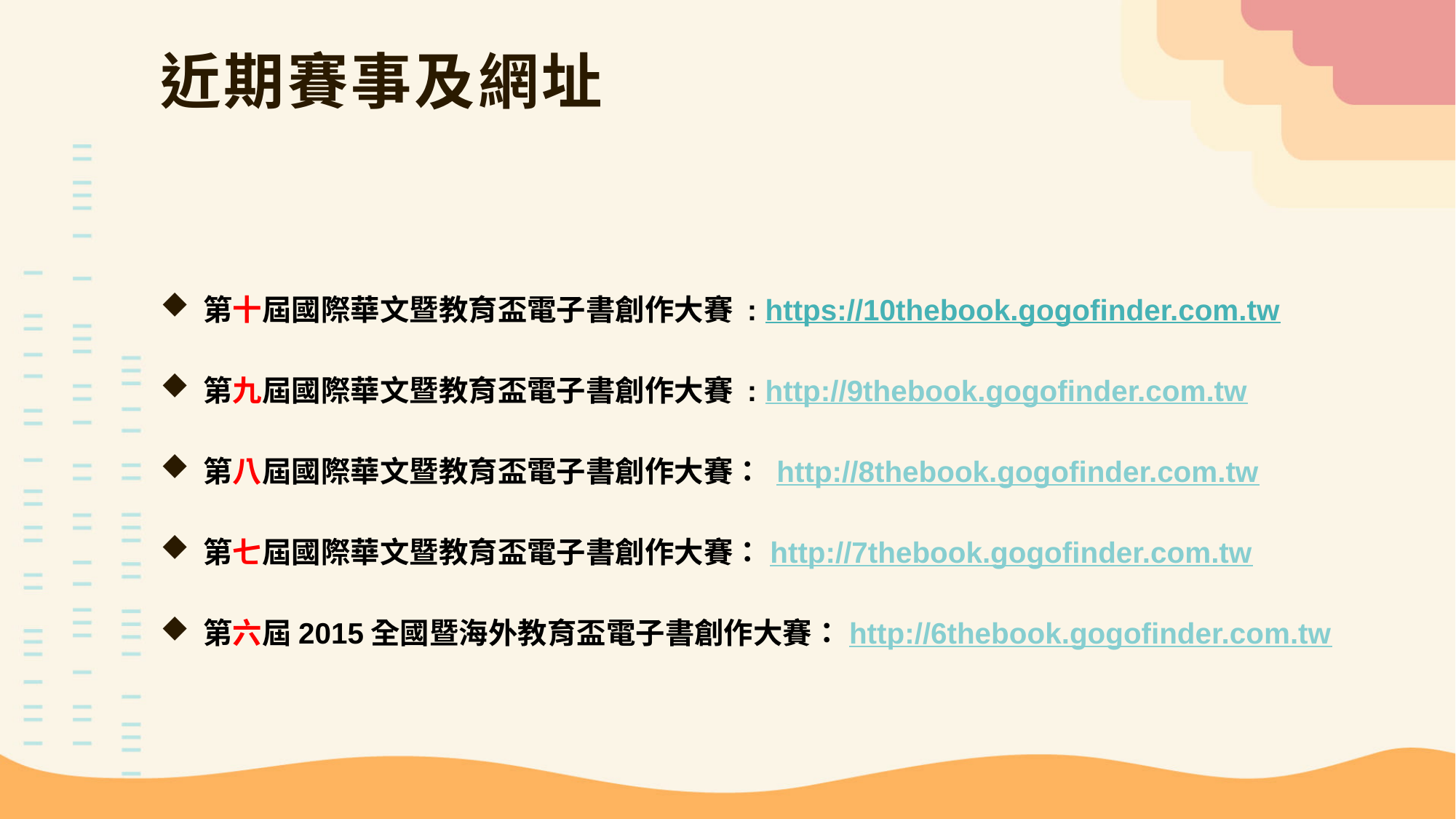

# 近期賽事及網址
第十屆國際華文暨教育盃電子書創作大賽 : https://10thebook.gogofinder.com.tw
第九屆國際華文暨教育盃電子書創作大賽 : http://9thebook.gogofinder.com.tw
第八屆國際華文暨教育盃電子書創作大賽： http://8thebook.gogofinder.com.tw
第七屆國際華文暨教育盃電子書創作大賽：http://7thebook.gogofinder.com.tw
第六屆2015全國暨海外教育盃電子書創作大賽：http://6thebook.gogofinder.com.tw